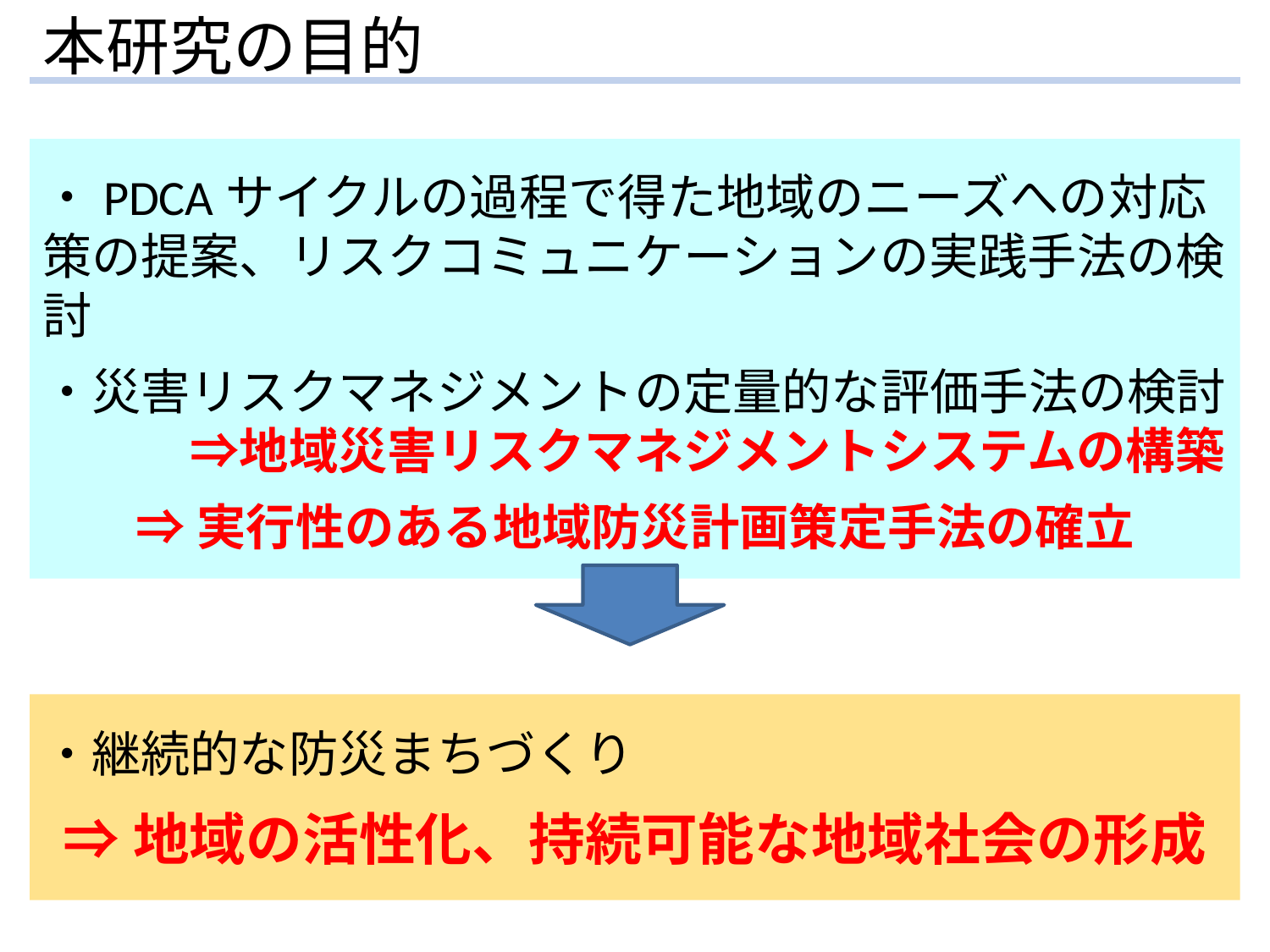

本研究の目的

・PDCAサイクルの過程で得た地域のニーズへの対応策の提案、リスクコミュニケーションの実践手法の検討

・災害リスクマネジメントの定量的な評価手法の検討
　　　⇒地域災害リスクマネジメントシステムの構築

⇒実行性のある地域防災計画策定手法の確立

・継続的な防災まちづくり

⇒地域の活性化、持続可能な地域社会の形成